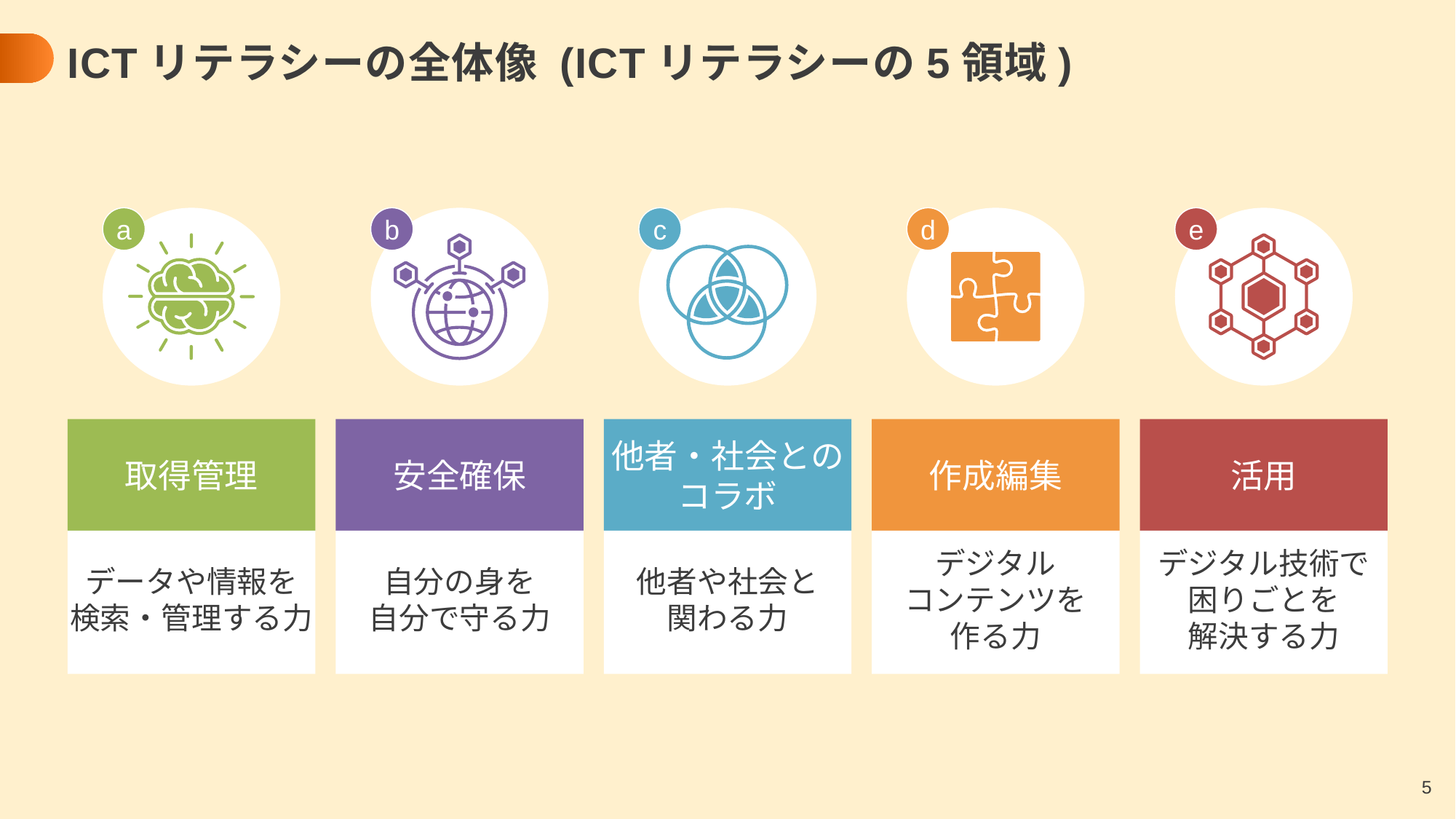

# ICTリテラシーの全体像 (ICTリテラシーの5領域)

a

b

c

d

e

取得管理
安全確保
他者・社会との
コラボ
作成編集
活用
データや情報を
検索・管理する力
自分の身を
自分で守る力
他者や社会と
関わる力
デジタル
コンテンツを
作る力
デジタル技術で
困りごとを
解決する力